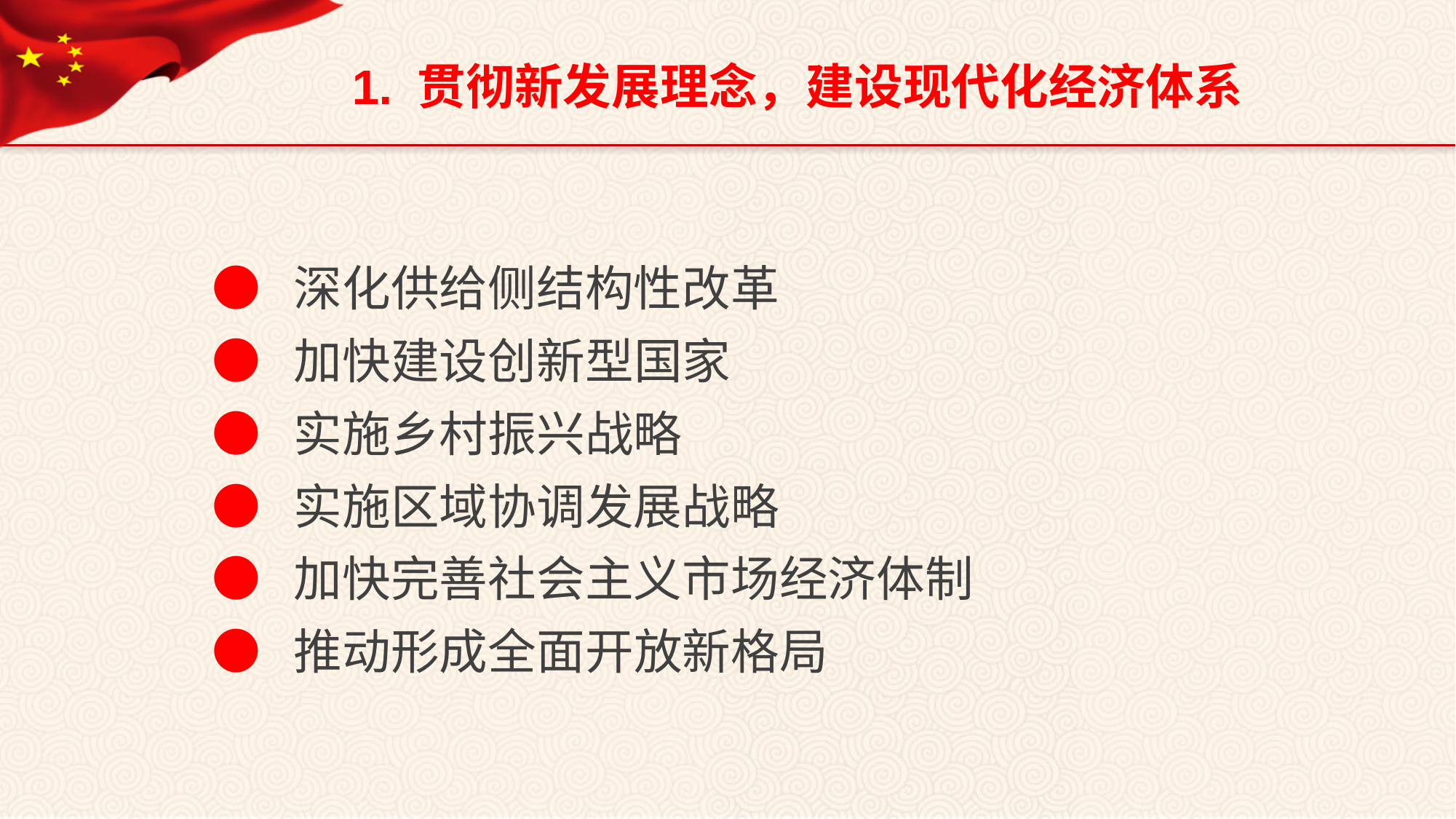

1. 贯彻新发展理念，建设现代化经济体系
●  深化供给侧结构性改革
●  加快建设创新型国家
●  实施乡村振兴战略
●  实施区域协调发展战略
●  加快完善社会主义市场经济体制
●  推动形成全面开放新格局